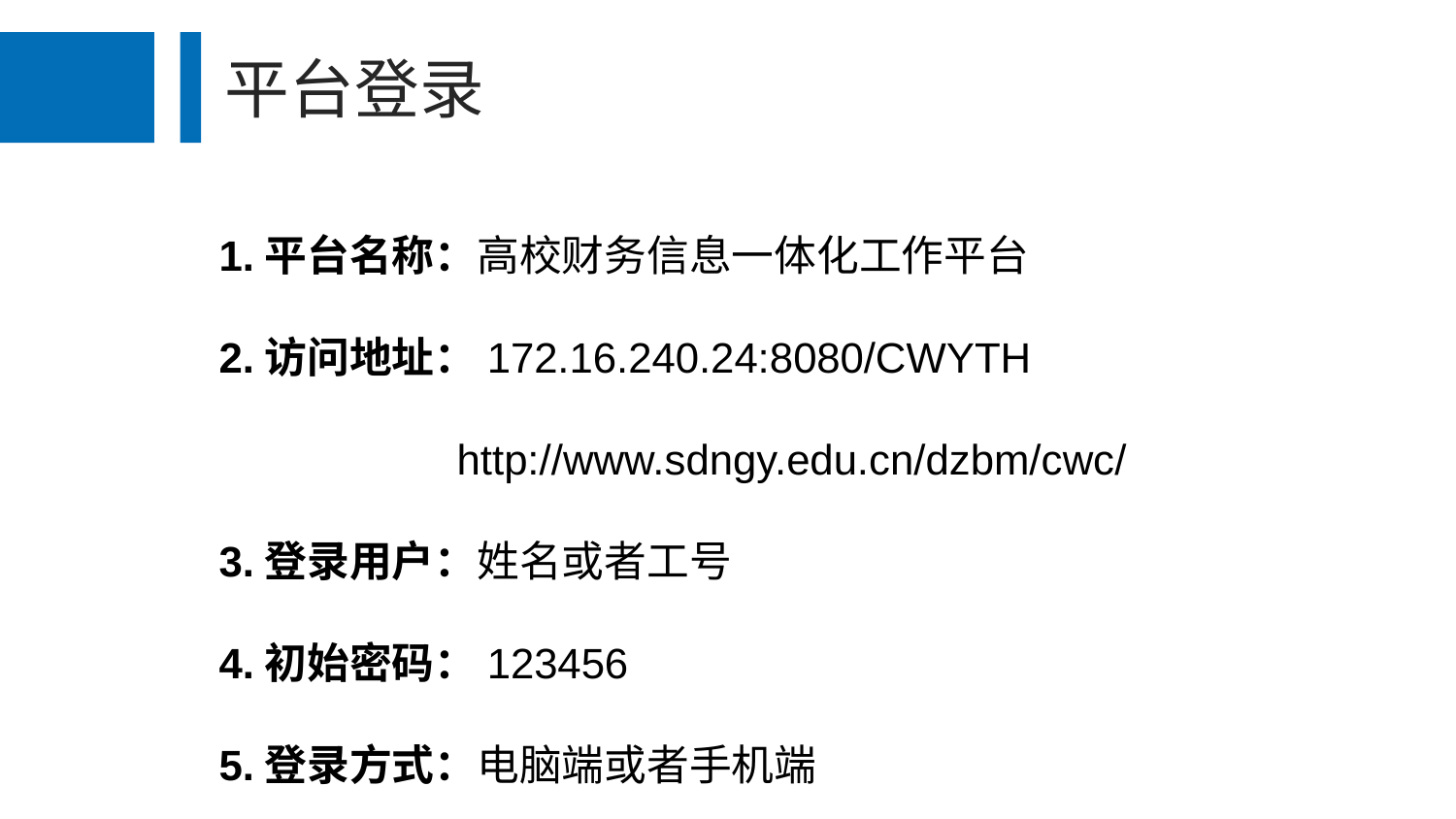

平台登录
1.平台名称：高校财务信息一体化工作平台
2.访问地址：172.16.240.24:8080/CWYTH
                    http://www.sdngy.edu.cn/dzbm/cwc/
3.登录用户：姓名或者工号
4.初始密码：123456
5.登录方式：电脑端或者手机端